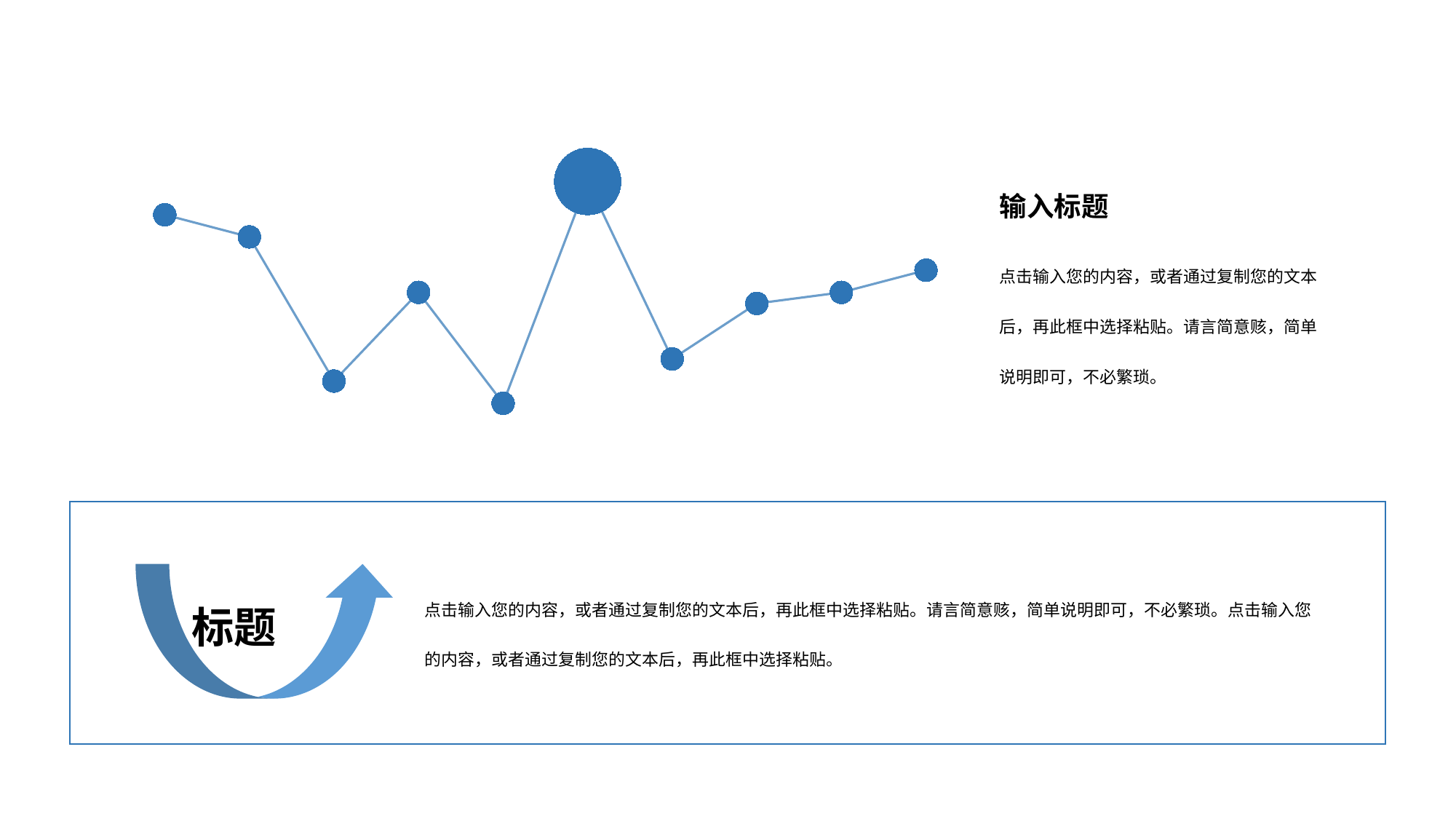

### Chart

| Category | 系列 1 |
|---|---|
| DR | 30.0 |
| DF | 28.0 |
| GF | 15.0 |
| JH | 23.0 |
| YT | 13.0 |
| KJ | 33.0 |
| DF | 17.0 |
| HG | 22.0 |
| KH | 23.0 |
| VN | 25.0 |
输入标题
点击输入您的内容，或者通过复制您的文本后，再此框中选择粘贴。请言简意赅，简单说明即可，不必繁琐。

标题

点击输入您的内容，或者通过复制您的文本后，再此框中选择粘贴。请言简意赅，简单说明即可，不必繁琐。点击输入您的内容，或者通过复制您的文本后，再此框中选择粘贴。